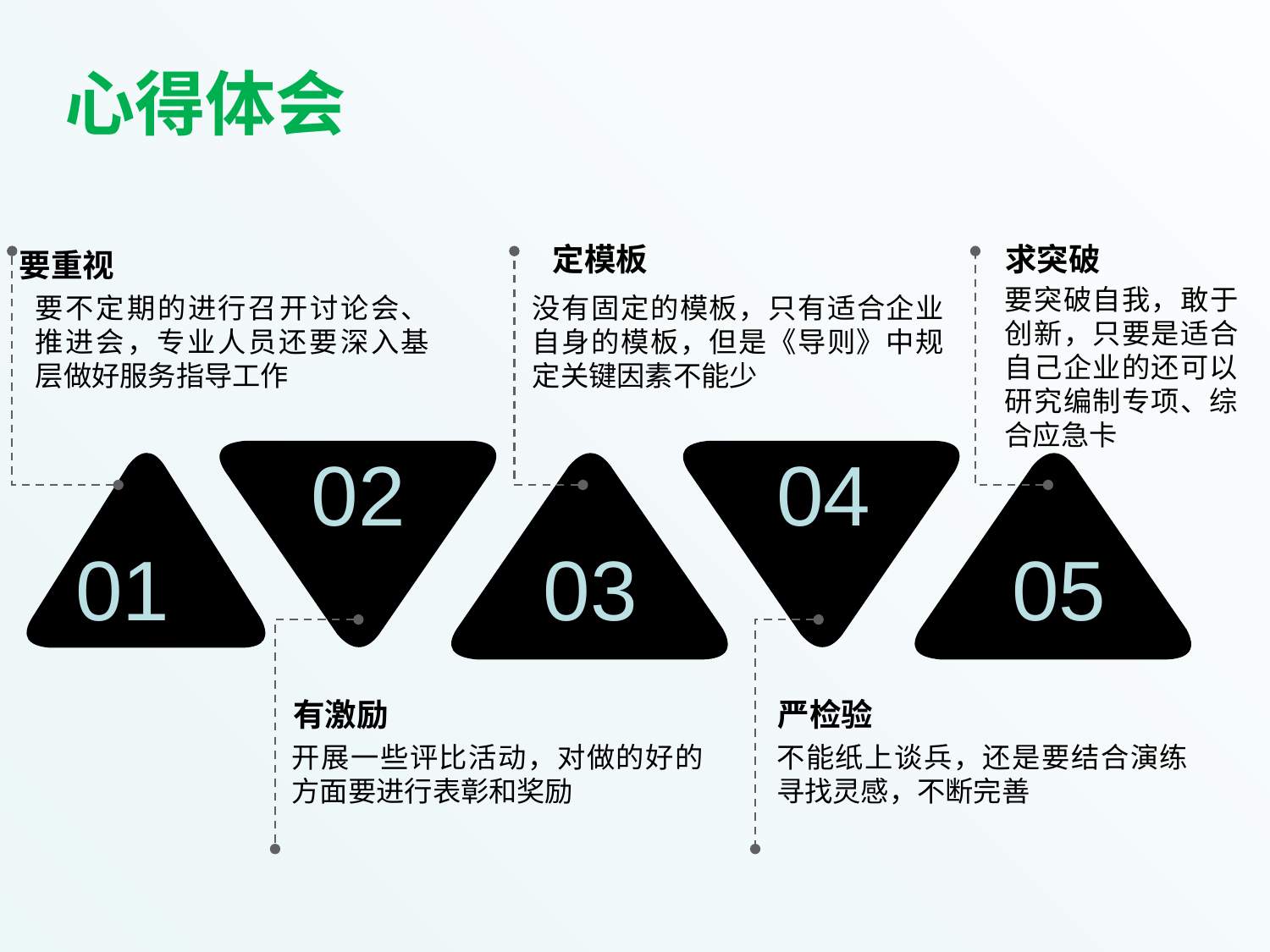

心得体会
定模板
求突破

要重视

要突破自我，敢于创新，只要是适合自己企业的还可以研究编制专项、综合应急卡
没有固定的模板，只有适合企业自身的模板，但是《导则》中规定关键因素不能少

要不定期的进行召开讨论会、推进会，专业人员还要深入基层做好服务指导工作
02
04

01
03
05

有激励

严检验
开展一些评比活动，对做的好的方面要进行表彰和奖励

不能纸上谈兵，还是要结合演练寻找灵感，不断完善